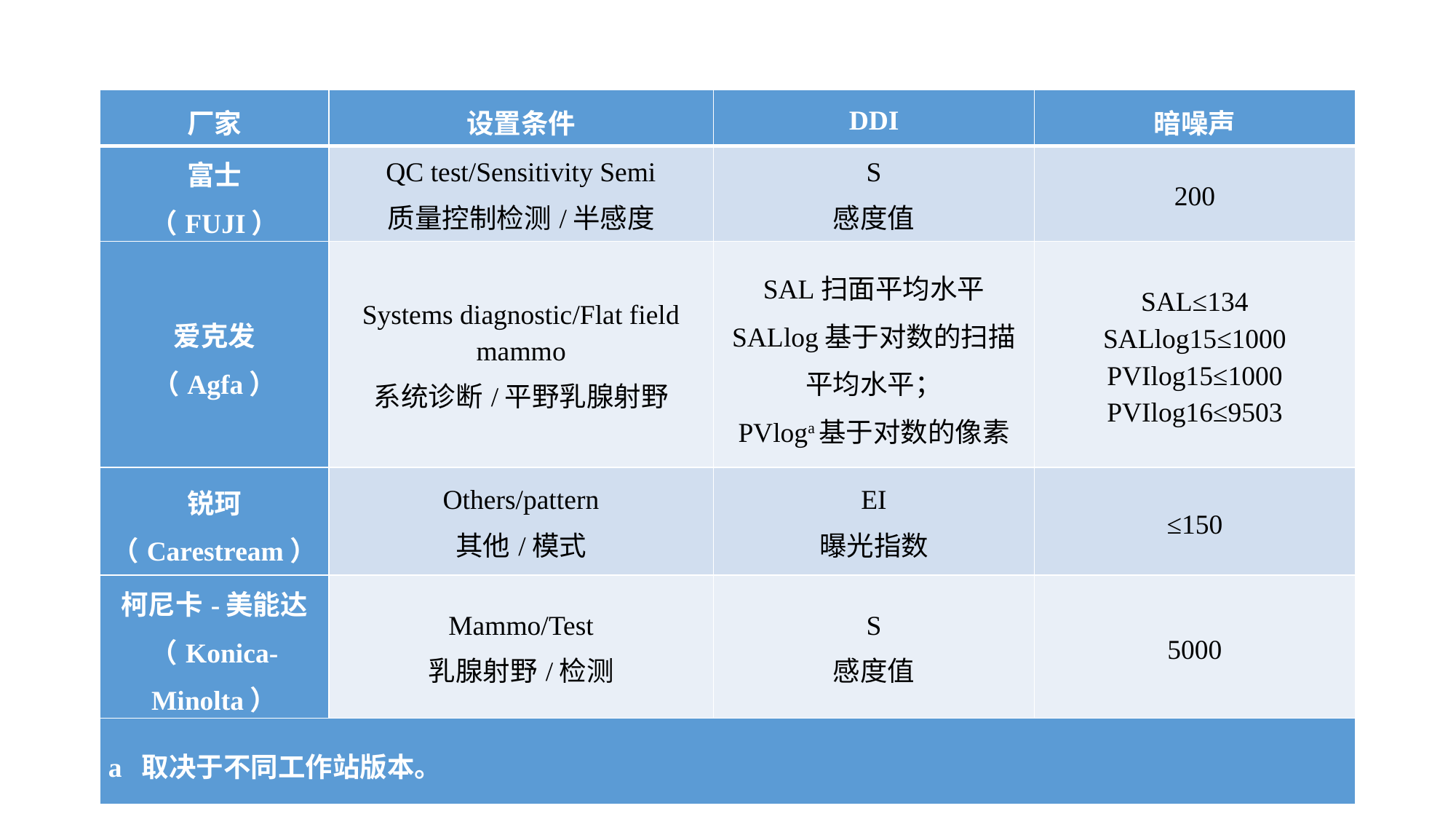

#
| 厂家 | 设置条件 | DDI | 暗噪声 |
| --- | --- | --- | --- |
| 富士 （FUJI） | QC test/Sensitivity Semi 质量控制检测/半感度 | S 感度值 | 200 |
| 爱克发 （Agfa） | Systems diagnostic/Flat field mammo 系统诊断/平野乳腺射野 | SAL扫面平均水平 SALlog基于对数的扫描平均水平； PVloga基于对数的像素 | SAL≤134 SALlog15≤1000 PVIlog15≤1000 PVIlog16≤9503 |
| 锐珂 （Carestream） | Others/pattern 其他/模式 | EI 曝光指数 | ≤150 |
| 柯尼卡-美能达 （Konica-Minolta） | Mammo/Test 乳腺射野/检测 | S 感度值 | 5000 |
| a 取决于不同工作站版本。 |  |  |  |